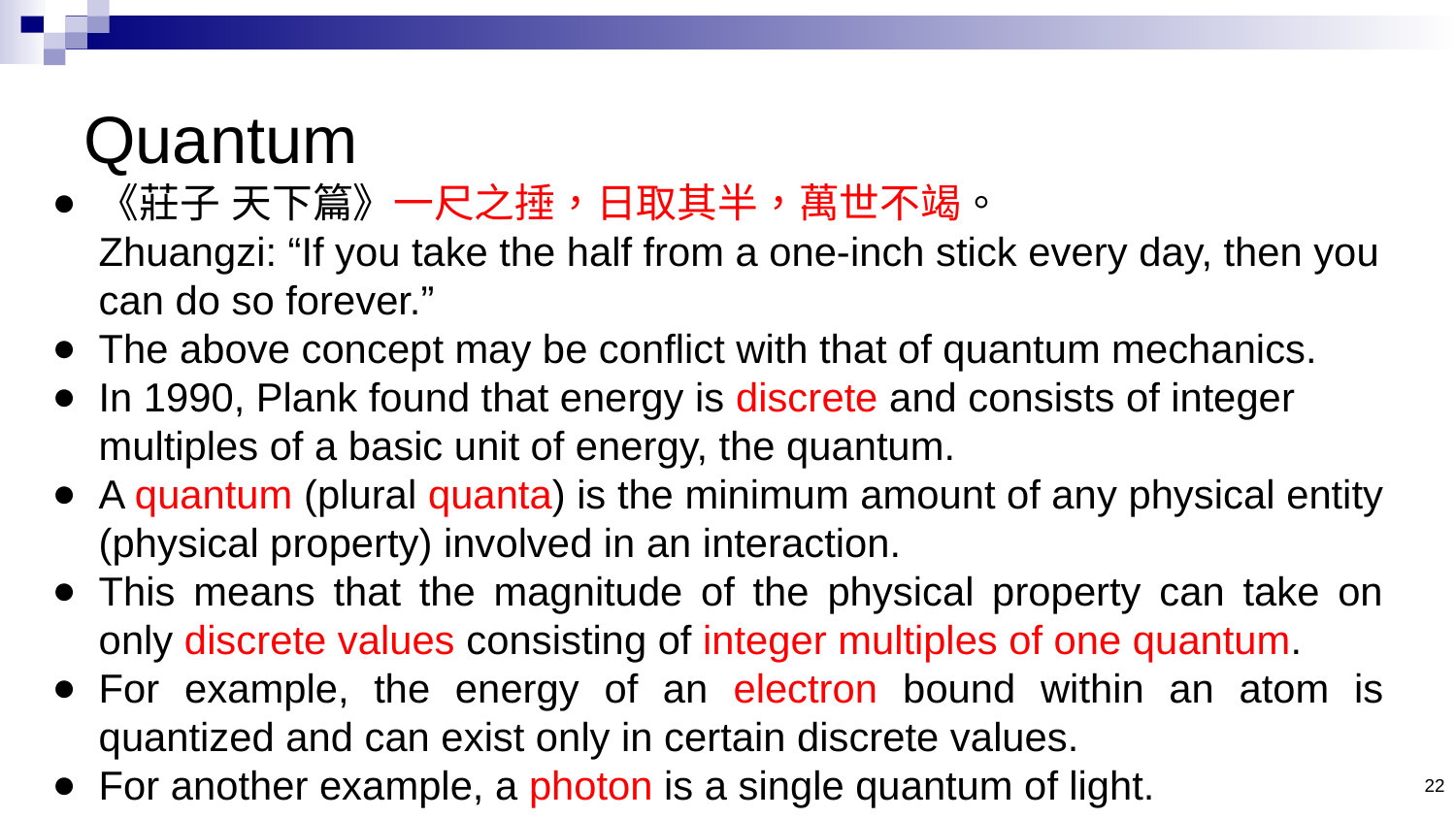

# Quantum
《莊子 天下篇》一尺之捶，日取其半，萬世不竭。
Zhuangzi: “If you take the half from a one-inch stick every day, then you can do so forever.”
The above concept may be conflict with that of quantum mechanics.
In 1990, Plank found that energy is discrete and consists of integer multiples of a basic unit of energy, the quantum.
A quantum (plural quanta) is the minimum amount of any physical entity (physical property) involved in an interaction.
This means that the magnitude of the physical property can take on only discrete values consisting of integer multiples of one quantum.
For example, the energy of an electron bound within an atom is quantized and can exist only in certain discrete values.
For another example, a photon is a single quantum of light.
22